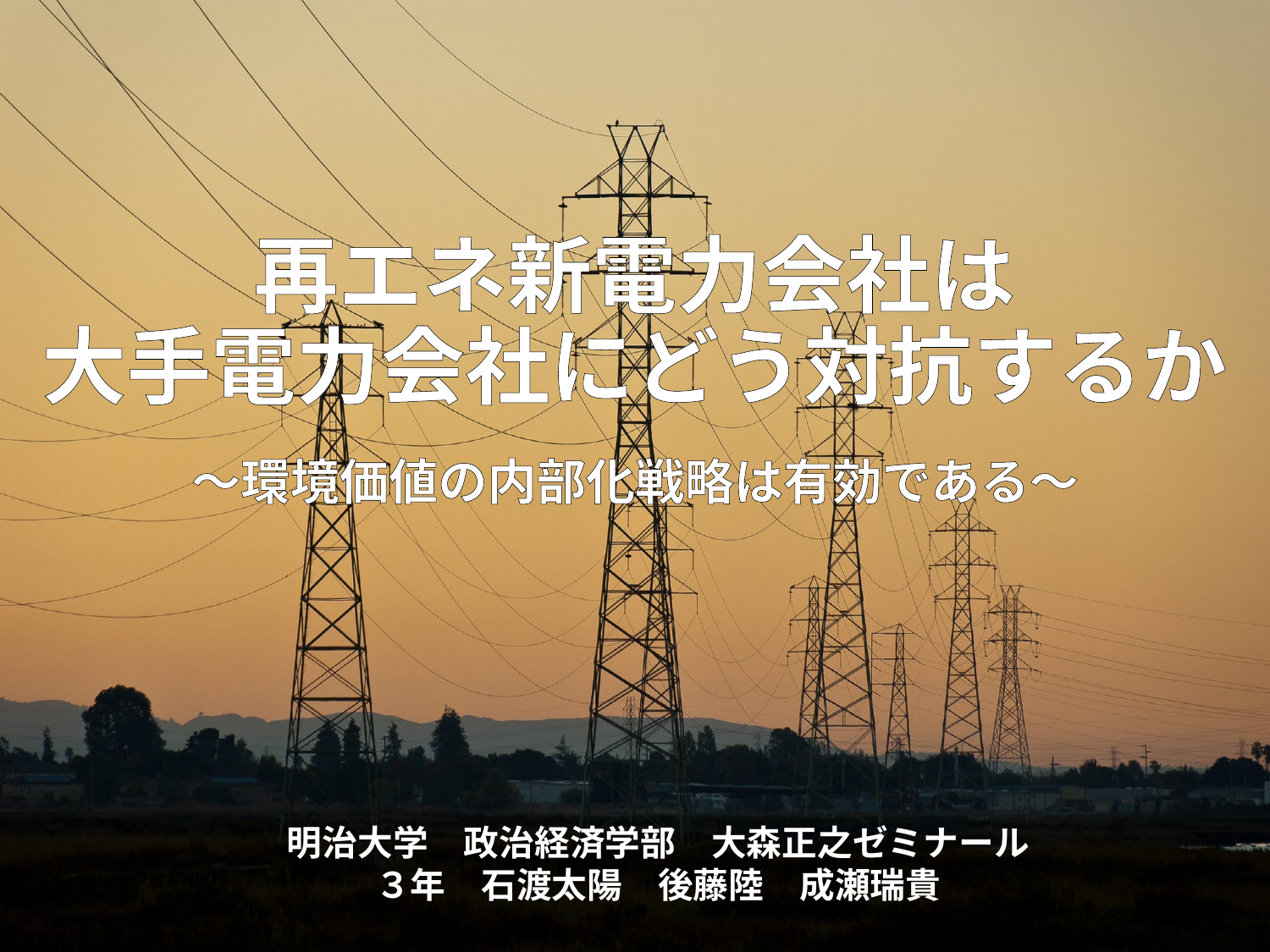

# 再エネ新電力会社は 大手電力会社にどう対抗するか
～環境価値の内部化戦略は有効である～
明治大学　政治経済学部　大森正之ゼミナール
３年　石渡太陽　後藤陸　成瀬瑞貴